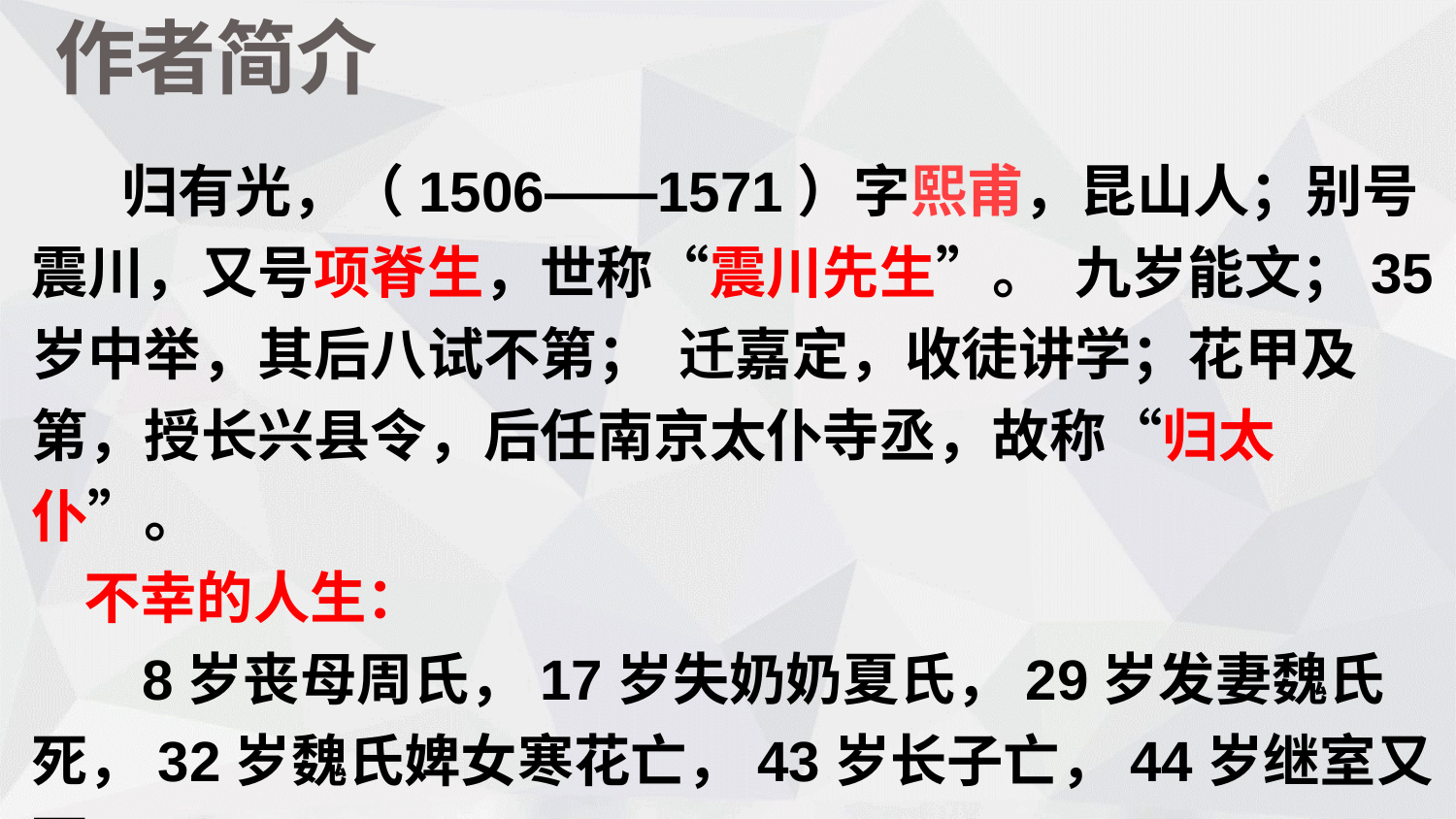

作者简介
      归有光，（1506——1571）字熙甫，昆山人；别号震川，又号项脊生，世称“震川先生”。  九岁能文；35岁中举，其后八试不第；  迁嘉定，收徒讲学；花甲及第，授长兴县令，后任南京太仆寺丞，故称“归太仆”。
   不幸的人生：
       8岁丧母周氏，17岁失奶奶夏氏，29岁发妻魏氏死，32岁魏氏婢女寒花亡，43岁长子亡，44岁继室又死。